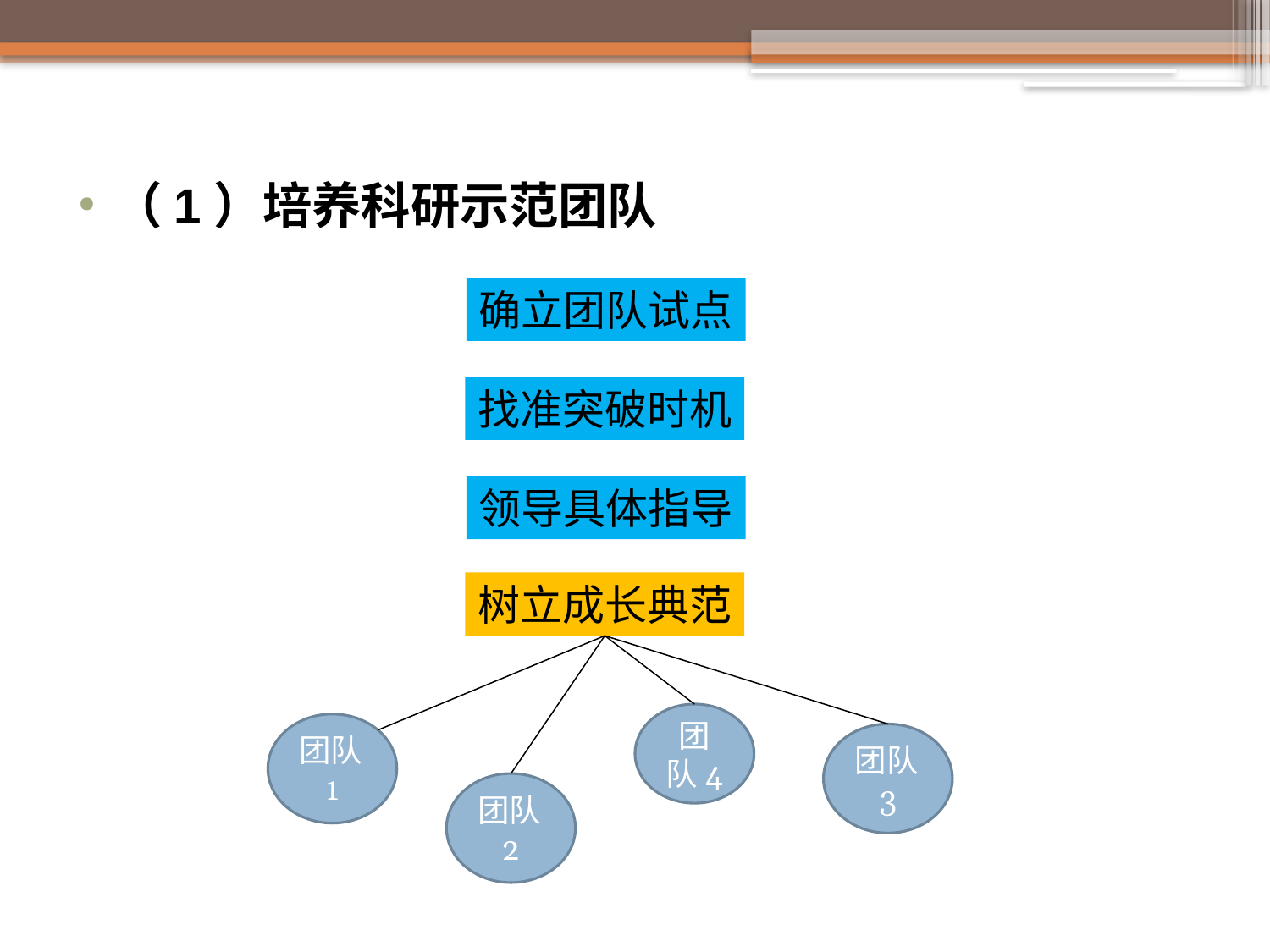

（1）培养科研示范团队
确立团队试点
找准突破时机
领导具体指导
树立成长典范
团队4
团队1
团队3
团队2